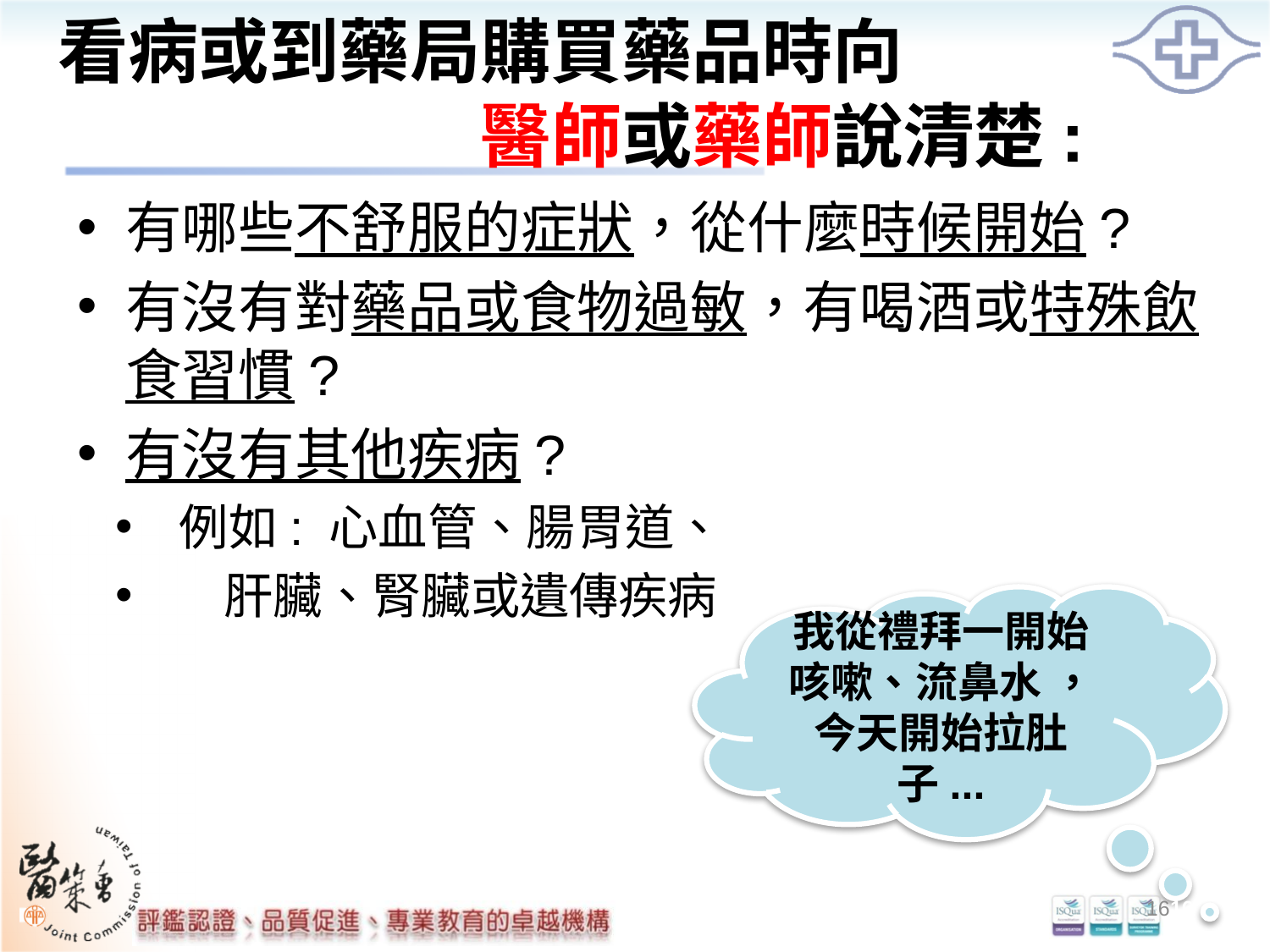

# 看病或到藥局購買藥品時向 　　　　　　醫師或藥師說清楚:
有哪些不舒服的症狀，從什麼時候開始?
有沒有對藥品或食物過敏，有喝酒或特殊飲食習慣?
有沒有其他疾病?
例如: 心血管、腸胃道、
   肝臟、腎臟或遺傳疾病

我從禮拜一開始咳嗽、流鼻水 ，今天開始拉肚子...
1616